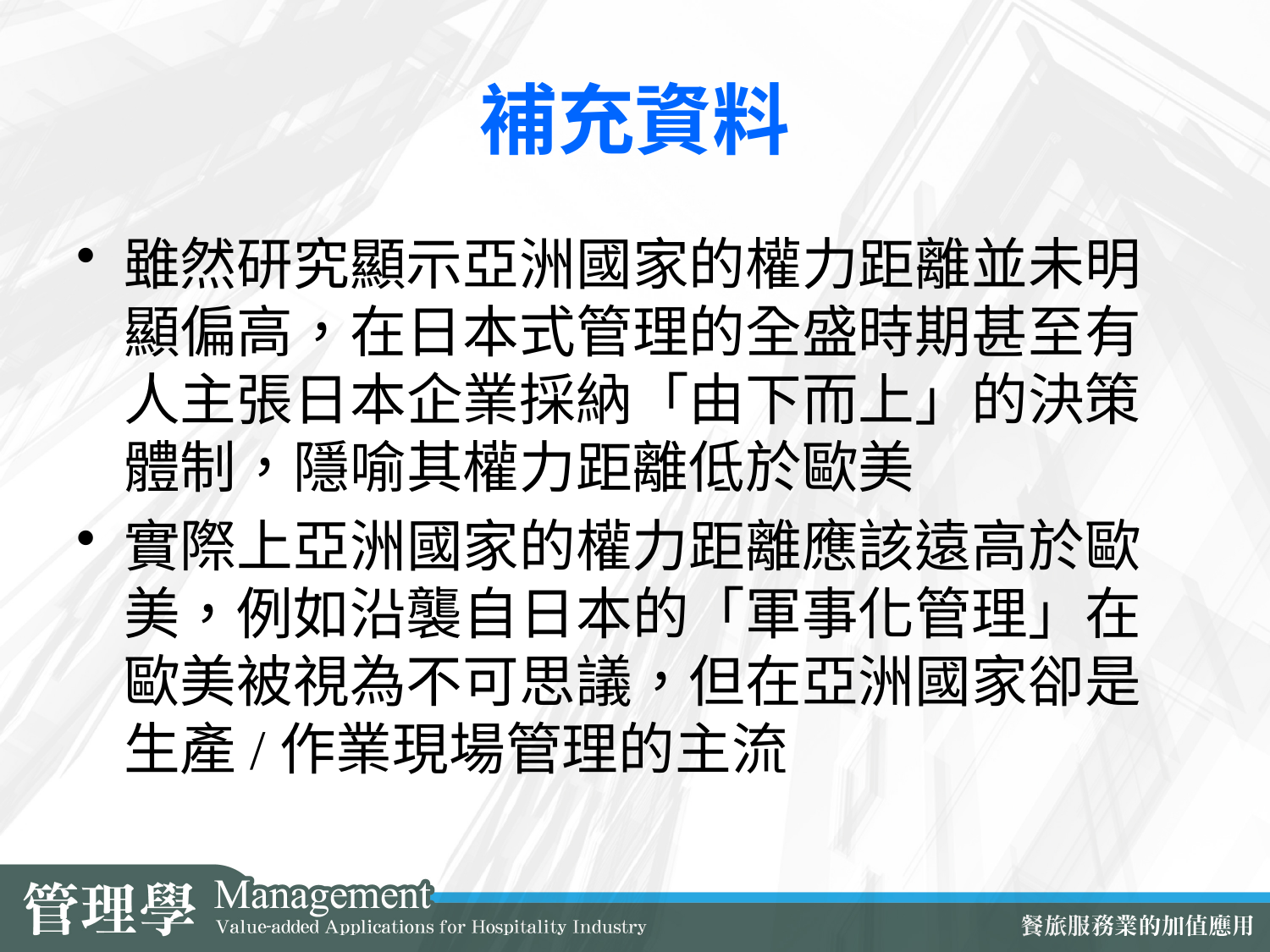

# 補充資料
雖然研究顯示亞洲國家的權力距離並未明顯偏高，在日本式管理的全盛時期甚至有人主張日本企業採納「由下而上」的決策體制，隱喻其權力距離低於歐美
實際上亞洲國家的權力距離應該遠高於歐美，例如沿襲自日本的「軍事化管理」在歐美被視為不可思議，但在亞洲國家卻是生產/作業現場管理的主流